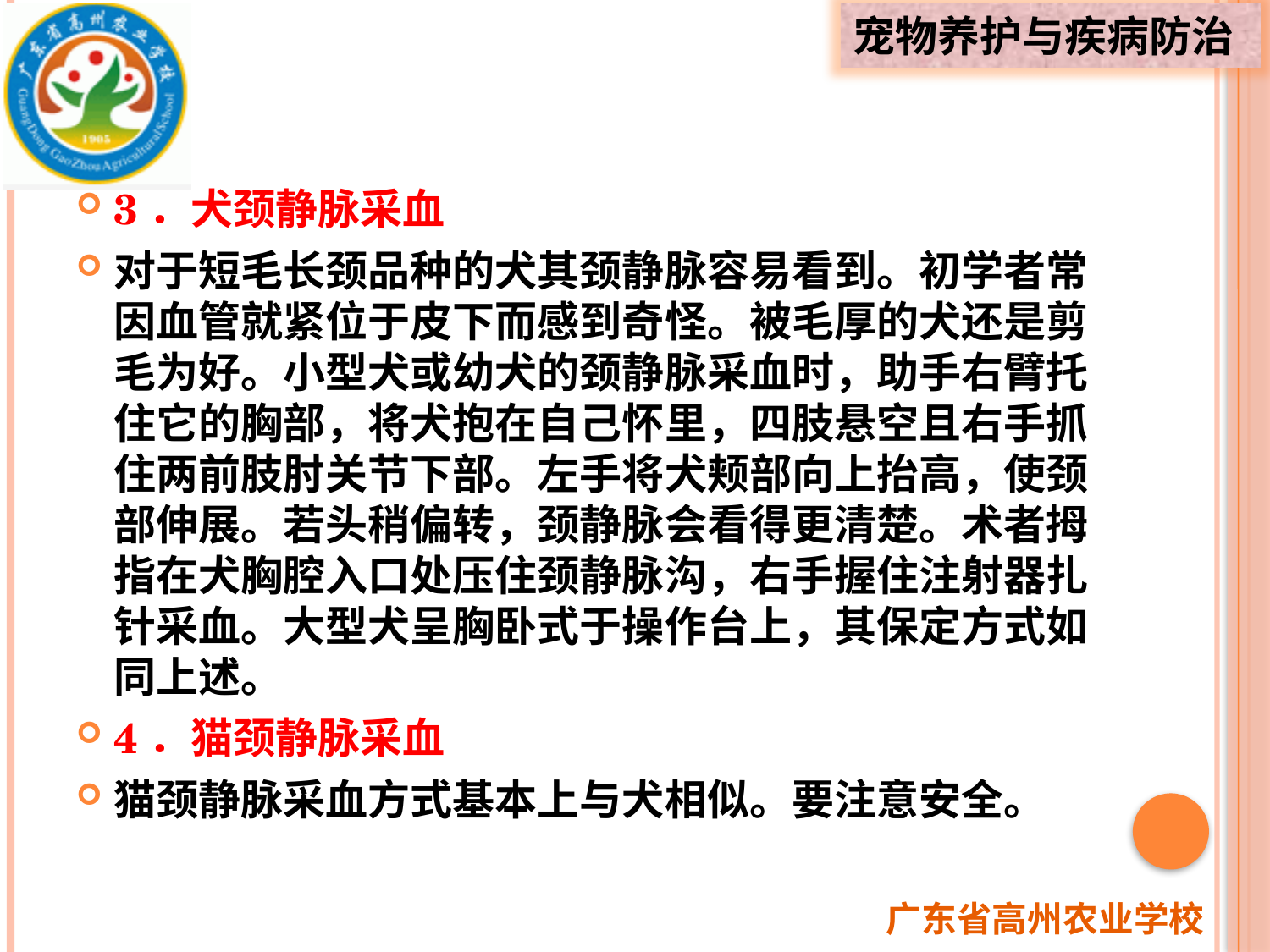

3．犬颈静脉采血
对于短毛长颈品种的犬其颈静脉容易看到。初学者常因血管就紧位于皮下而感到奇怪。被毛厚的犬还是剪毛为好。小型犬或幼犬的颈静脉采血时，助手右臂托住它的胸部，将犬抱在自己怀里，四肢悬空且右手抓住两前肢肘关节下部。左手将犬颊部向上抬高，使颈部伸展。若头稍偏转，颈静脉会看得更清楚。术者拇指在犬胸腔入口处压住颈静脉沟，右手握住注射器扎针采血。大型犬呈胸卧式于操作台上，其保定方式如同上述。
4．猫颈静脉采血
猫颈静脉采血方式基本上与犬相似。要注意安全。